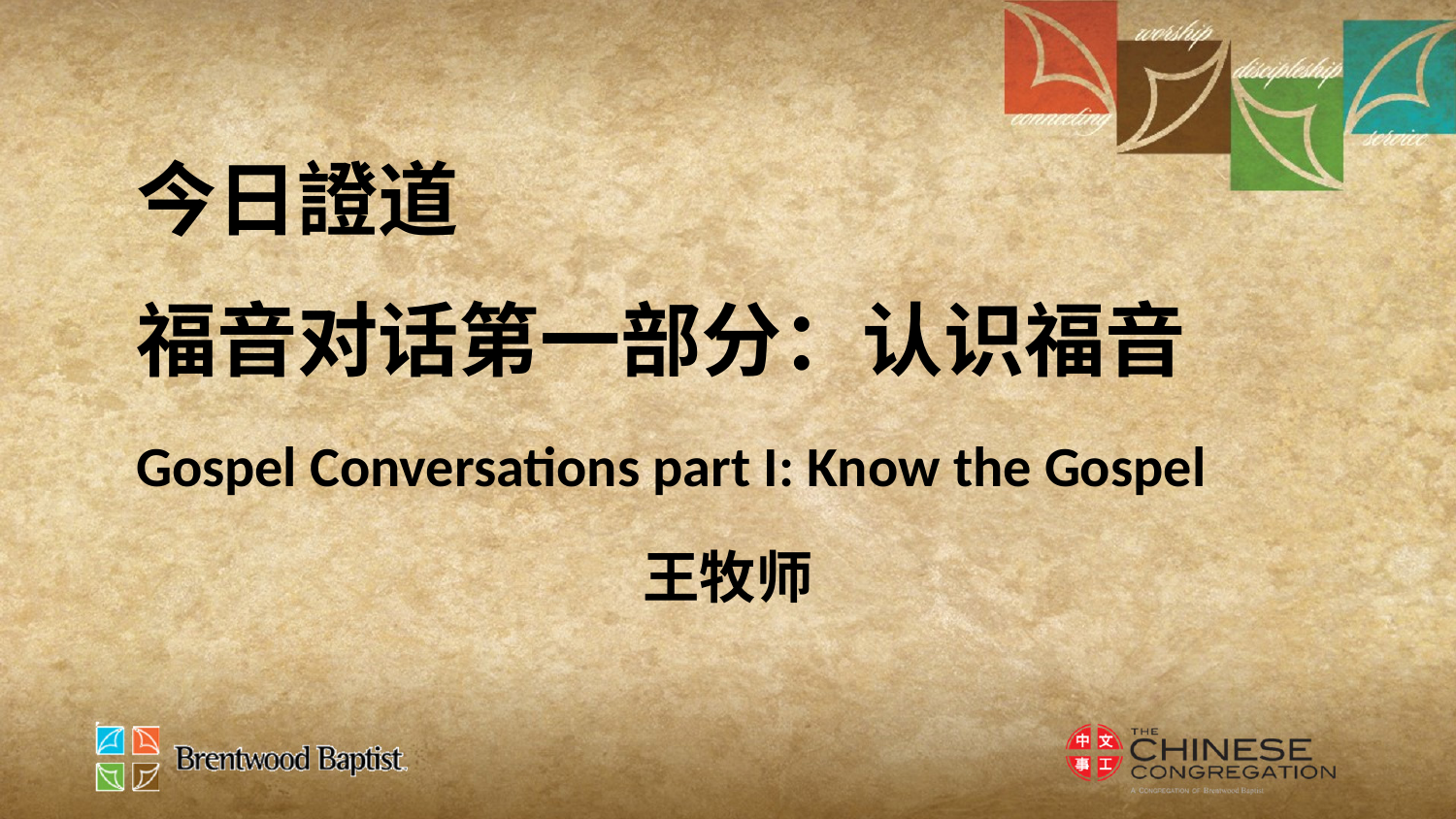

今日證道

福音对话第一部分：认识福音

Gospel Conversations part I: Know the Gospel

王牧师